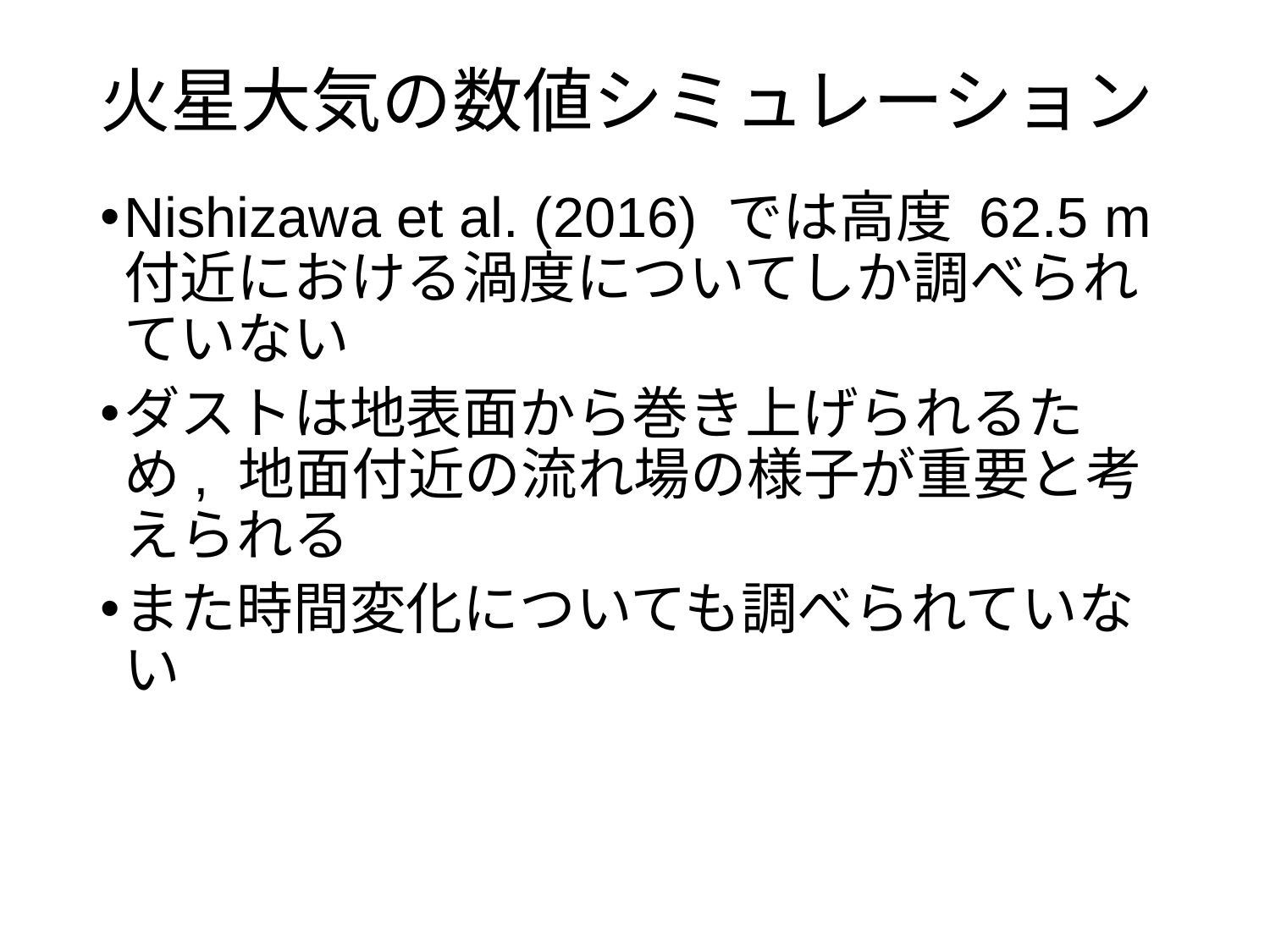

# 火星大気の数値シミュレーション
Nishizawa et al. (2016) では高度 62.5 m 付近における渦度についてしか調べられていない
ダストは地表面から巻き上げられるため, 地面付近の流れ場の様子が重要と考えられる
また時間変化についても調べられていない